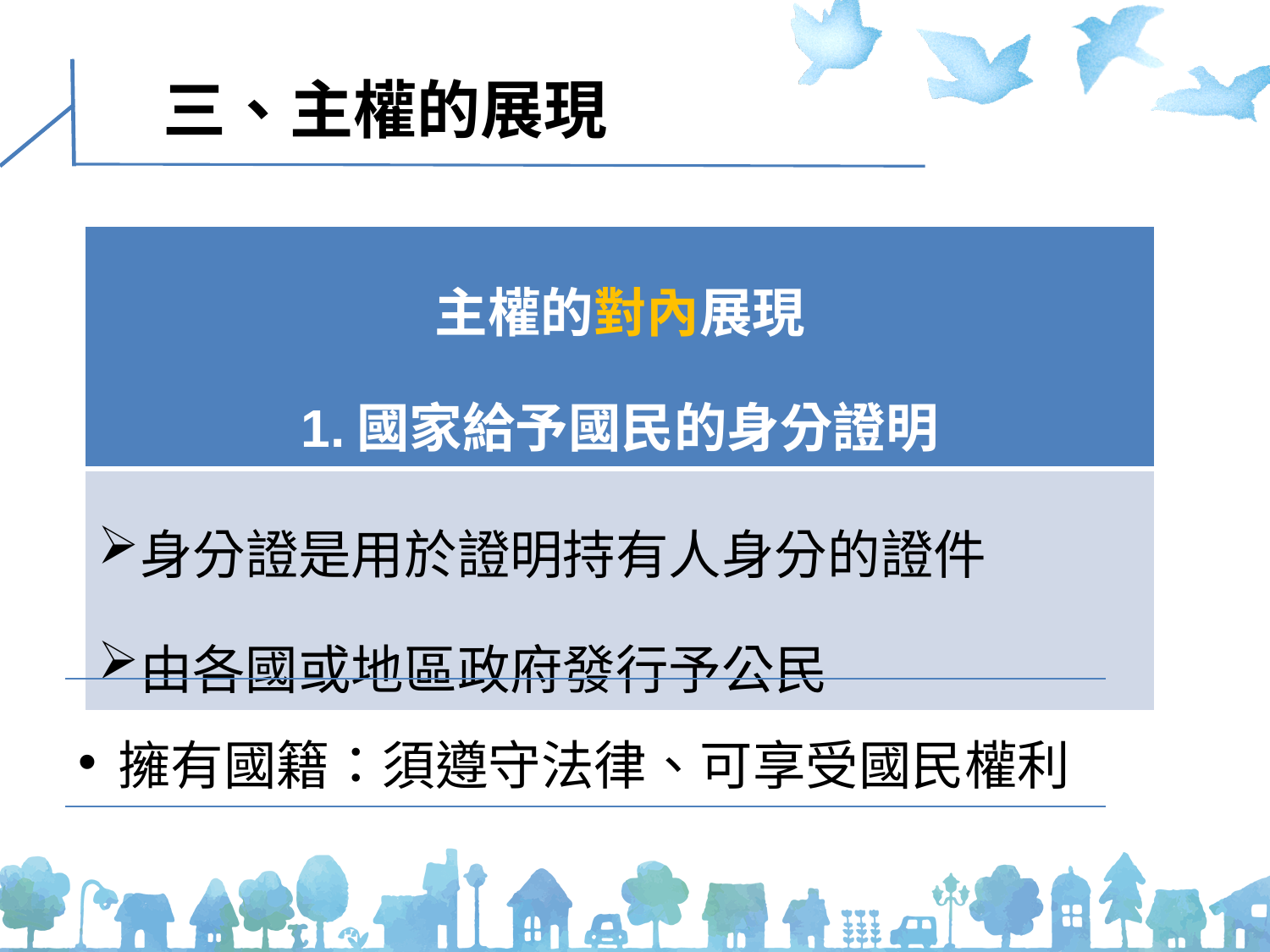

三、主權的展現
| 主權的對內展現 1.國家給予國民的身分證明 |
| --- |
| 身分證是用於證明持有人身分的證件 由各國或地區政府發行予公民 |
| 擁有國籍：須遵守法律、可享受國民權利 |
| --- |